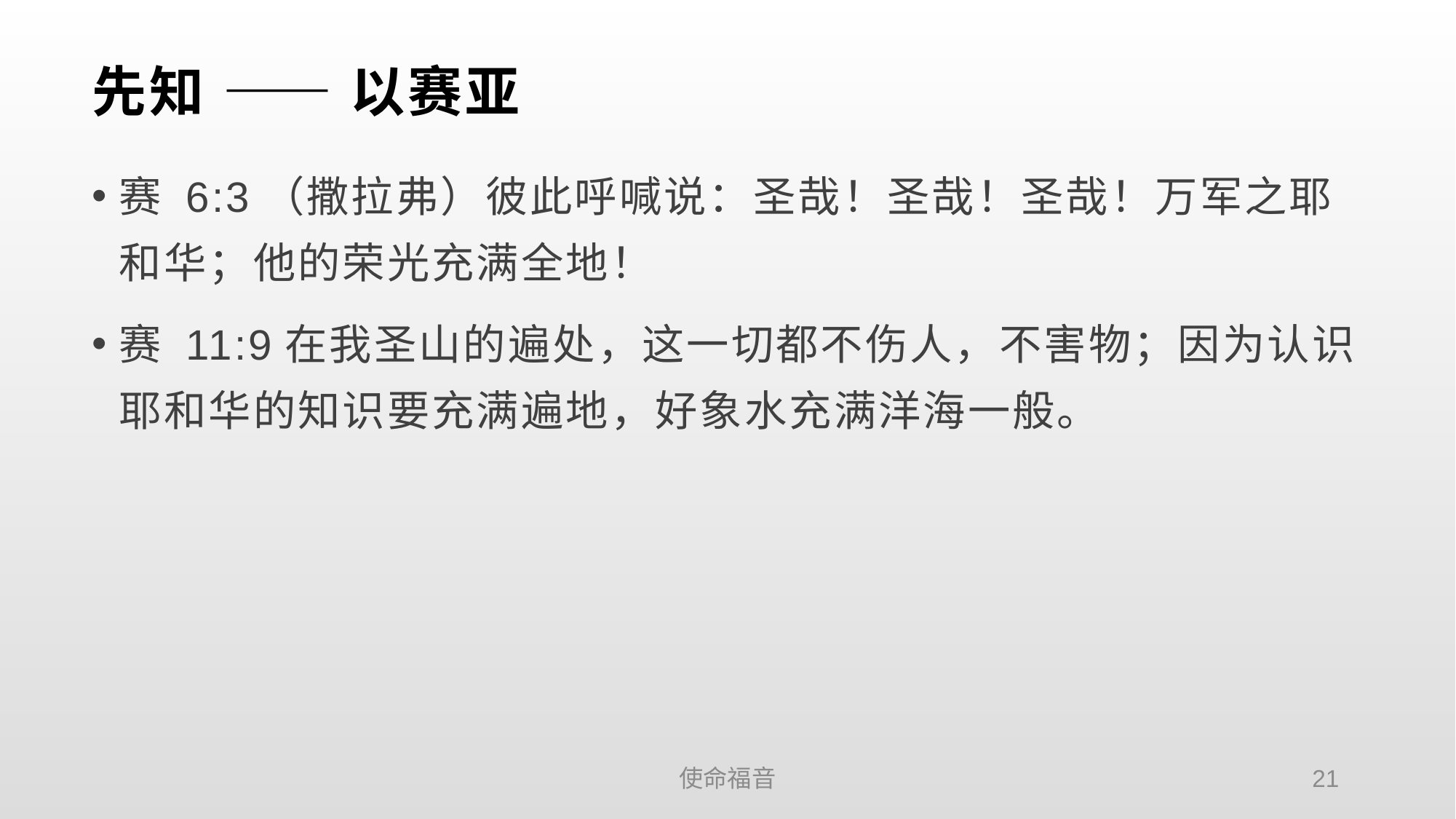

# 先知 —— 以赛亚
赛 6:3（撒拉弗）彼此呼喊说：圣哉！圣哉！圣哉！万军之耶和华；他的荣光充满全地！
赛 11:9在我圣山的遍处，这一切都不伤人，不害物；因为认识耶和华的知识要充满遍地，好象水充满洋海一般。
使命福音
21